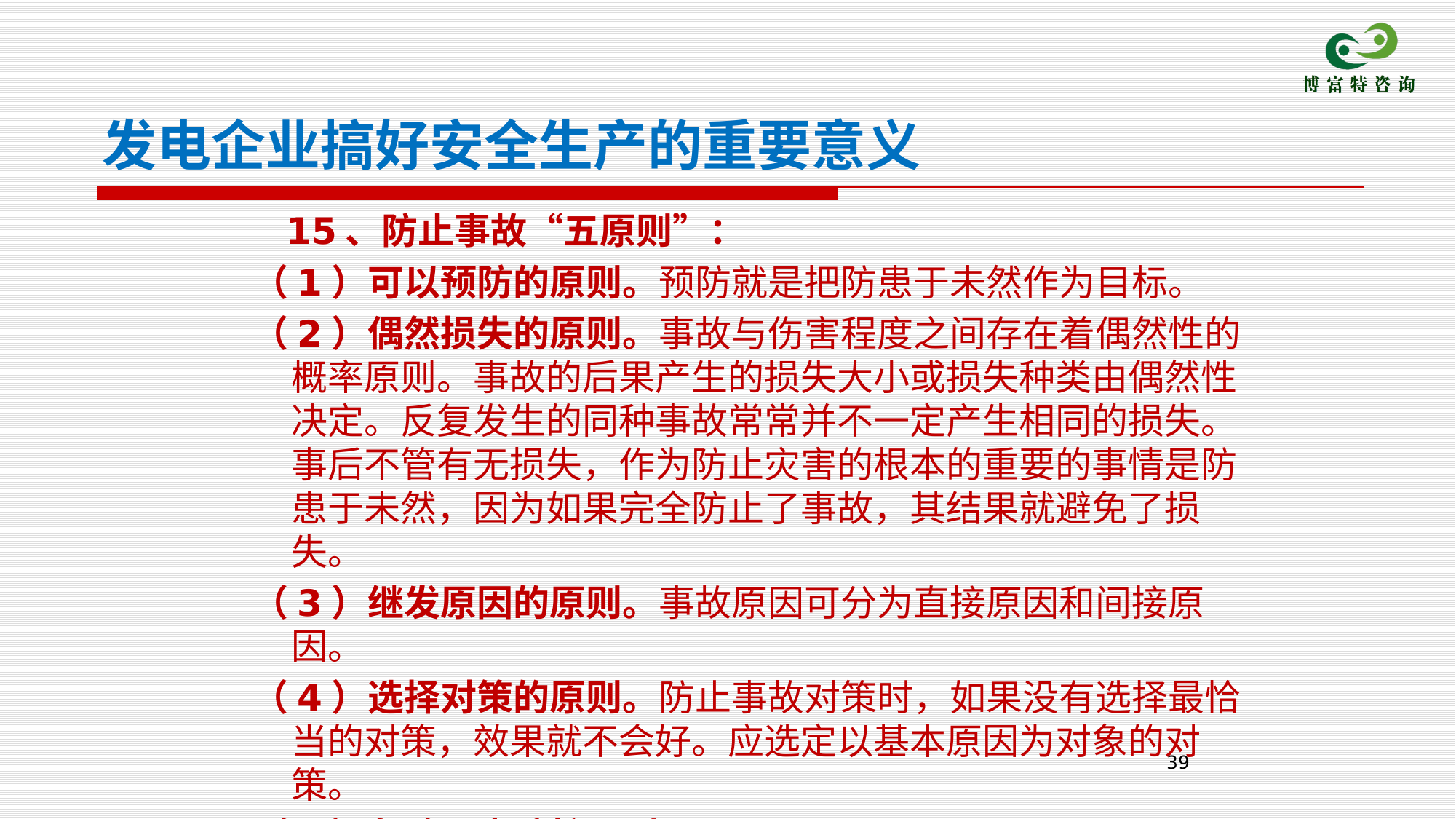

发电企业搞好安全生产的重要意义
  15、防止事故“五原则”：
 （1）可以预防的原则。预防就是把防患于未然作为目标。
 （2）偶然损失的原则。事故与伤害程度之间存在着偶然性的概率原则。事故的后果产生的损失大小或损失种类由偶然性决定。反复发生的同种事故常常并不一定产生相同的损失。事后不管有无损失，作为防止灾害的根本的重要的事情是防患于未然，因为如果完全防止了事故，其结果就避免了损失。
 （3）继发原因的原则。事故原因可分为直接原因和间接原因。
 （4）选择对策的原则。防止事故对策时，如果没有选择最恰当的对策，效果就不会好。应选定以基本原因为对象的对策。
 （5）危险因素防护原则。

39